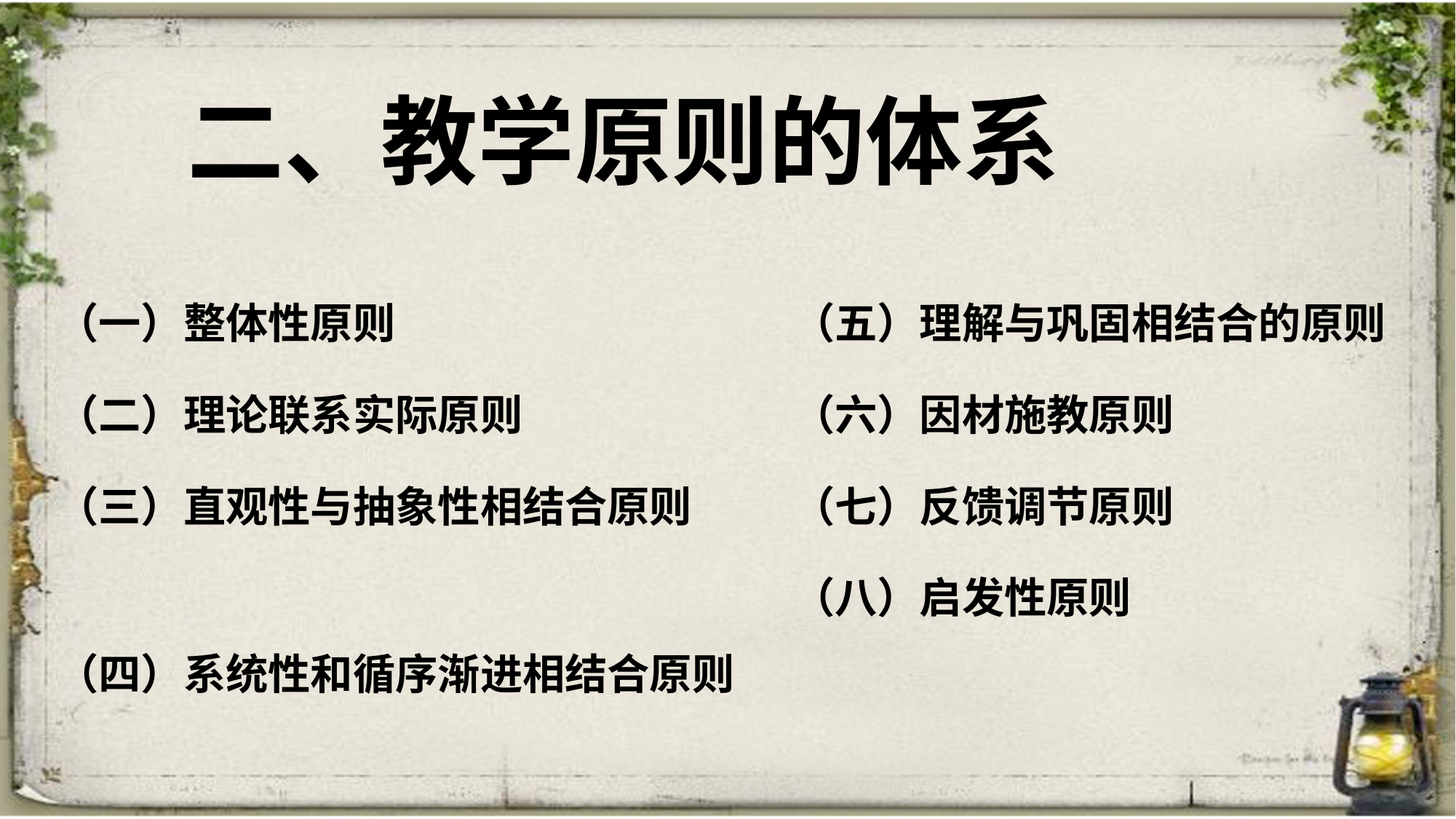

# 二、教学原则的体系
（一）整体性原则
（二）理论联系实际原则
（三）直观性与抽象性相结合原则
（四）系统性和循序渐进相结合原则

（五）理解与巩固相结合的原则
（六）因材施教原则
（七）反馈调节原则
（八）启发性原则